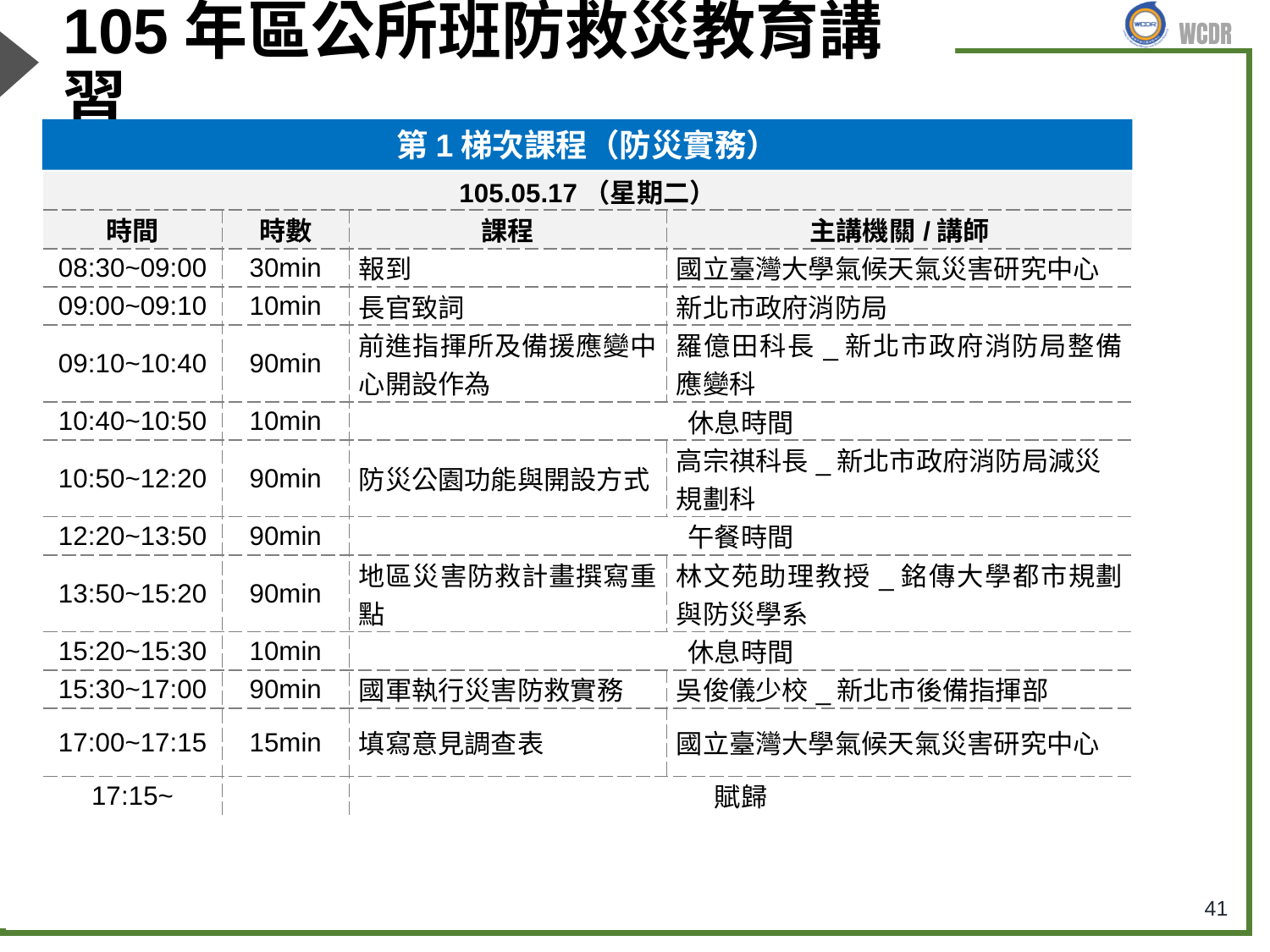

# 105年區公所班防救災教育講習
第1梯次課程（防災實務）
| 105.05.17（星期二） |  |  |  |
| --- | --- | --- | --- |
| 時間 | 時數 | 課程 | 主講機關/講師 |
| 08:30~09:00 | 30min | 報到 | 國立臺灣大學氣候天氣災害研究中心 |
| 09:00~09:10 | 10min | 長官致詞 | 新北市政府消防局 |
| 09:10~10:40 | 90min | 前進指揮所及備援應變中心開設作為 | 羅億田科長\_新北市政府消防局整備應變科 |
| 10:40~10:50 | 10min | 休息時間 |  |
| 10:50~12:20 | 90min | 防災公園功能與開設方式 | 高宗祺科長\_新北市政府消防局減災規劃科 |
| 12:20~13:50 | 90min | 午餐時間 |  |
| 13:50~15:20 | 90min | 地區災害防救計畫撰寫重點 | 林文苑助理教授\_銘傳大學都市規劃與防災學系 |
| 15:20~15:30 | 10min | 休息時間 |  |
| 15:30~17:00 | 90min | 國軍執行災害防救實務 | 吳俊儀少校\_新北市後備指揮部 |
| 17:00~17:15 | 15min | 填寫意見調查表 | 國立臺灣大學氣候天氣災害研究中心 |
| 17:15~ |  | 賦歸 |  |
41